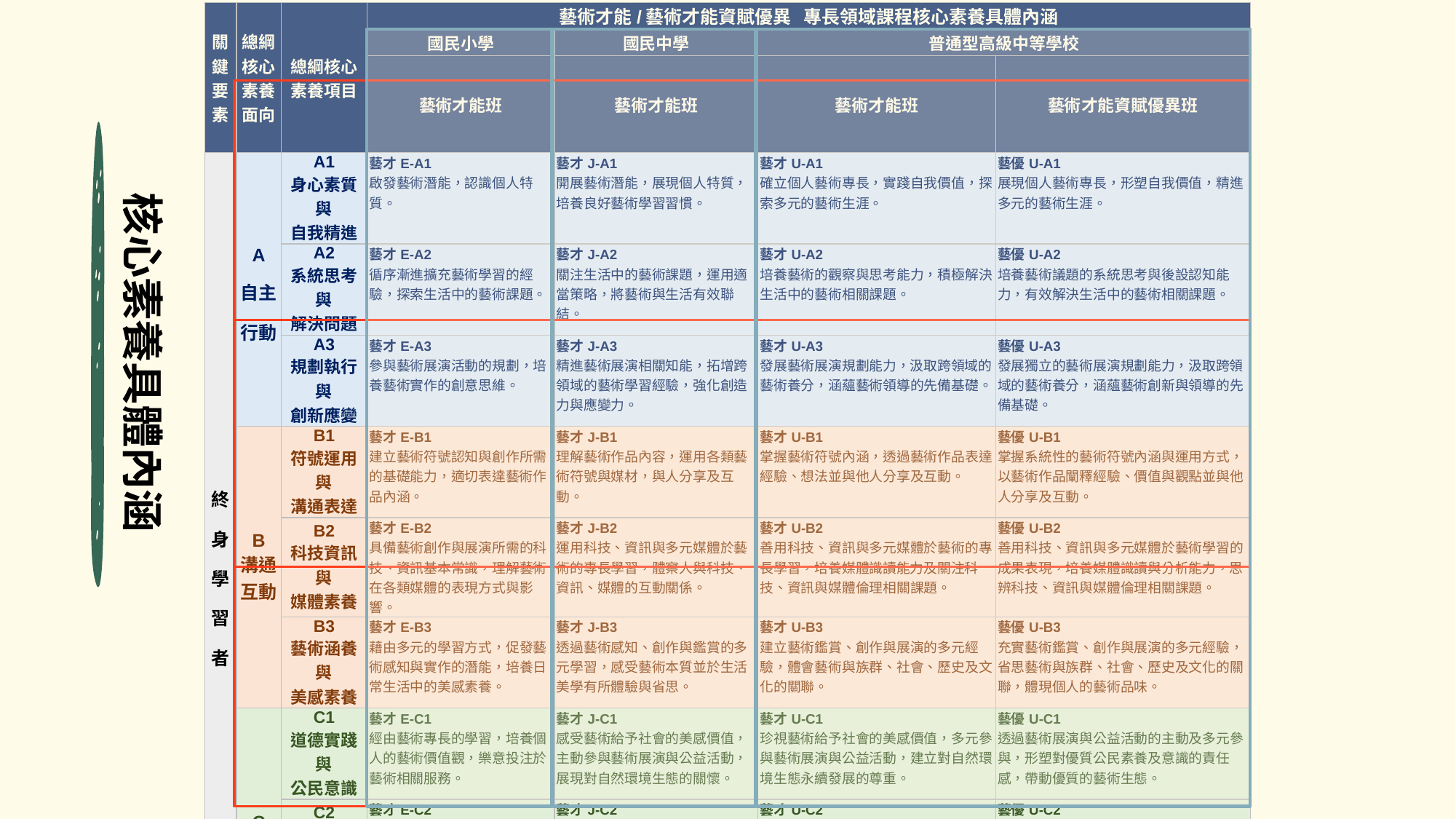

| 關鍵要素 | 總綱核心素養面向 | 總綱核心 素養項目 | 藝術才能/藝術才能資賦優異 專長領域課程核心素養具體內涵 |  |  |  |
| --- | --- | --- | --- | --- | --- | --- |
|  |  |  | 國民小學 | 國民中學 | 普通型高級中等學校 |  |
|  |  |  | 藝術才能班 | 藝術才能班 | 藝術才能班 | 藝術才能資賦優異班 |
| 終身學習者 | A 自主行動 | A1 身心素質與 自我精進 | 藝才E-A1 啟發藝術潛能，認識個人特質。 | 藝才J-A1 開展藝術潛能，展現個人特質，培養良好藝術學習習慣。 | 藝才U-A1 確立個人藝術專長，實踐自我價值，探索多元的藝術生涯。 | 藝優U-A1 展現個人藝術專長，形塑自我價值，精進多元的藝術生涯。 |
|  |  | A2 系統思考與 解決問題 | 藝才E-A2 循序漸進擴充藝術學習的經驗，探索生活中的藝術課題。 | 藝才J-A2 關注生活中的藝術課題，運用適當策略，將藝術與生活有效聯結。 | 藝才U-A2 培養藝術的觀察與思考能力，積極解決生活中的藝術相關課題。 | 藝優U-A2 培養藝術議題的系統思考與後設認知能力，有效解決生活中的藝術相關課題。 |
|  |  | A3 規劃執行與 創新應變 | 藝才E-A3 參與藝術展演活動的規劃，培養藝術實作的創意思維。 | 藝才J-A3 精進藝術展演相關知能，拓增跨領域的藝術學習經驗，強化創造力與應變力。 | 藝才U-A3 發展藝術展演規劃能力，汲取跨領域的藝術養分，涵蘊藝術領導的先備基礎。 | 藝優U-A3 發展獨立的藝術展演規劃能力，汲取跨領域的藝術養分，涵蘊藝術創新與領導的先備基礎。 |
|  | B 溝通互動 | B1 符號運用與 溝通表達 | 藝才E-B1 建立藝術符號認知與創作所需的基礎能力，適切表達藝術作品內涵。 | 藝才J-B1 理解藝術作品內容，運用各類藝術符號與媒材，與人分享及互動。 | 藝才U-B1 掌握藝術符號內涵，透過藝術作品表達經驗、想法並與他人分享及互動。 | 藝優U-B1 掌握系統性的藝術符號內涵與運用方式，以藝術作品闡釋經驗、價值與觀點並與他人分享及互動。 |
|  |  | B2 科技資訊與 媒體素養 | 藝才E-B2 具備藝術創作與展演所需的科技、資訊基本常識，理解藝術在各類媒體的表現方式與影響。 | 藝才J-B2 運用科技、資訊與多元媒體於藝術的專長學習，體察人與科技、資訊、媒體的互動關係。 | 藝才U-B2 善用科技、資訊與多元媒體於藝術的專長學習，培養媒體識讀能力及關注科技、資訊與媒體倫理相關課題。 | 藝優U-B2 善用科技、資訊與多元媒體於藝術學習的成果表現，培養媒體識讀與分析能力，思辨科技、資訊與媒體倫理相關課題。 |
|  |  | B3 藝術涵養與 美感素養 | 藝才E-B3 藉由多元的學習方式，促發藝術感知與實作的潛能，培養日常生活中的美感素養。 | 藝才J-B3 透過藝術感知、創作與鑑賞的多元學習，感受藝術本質並於生活美學有所體驗與省思。 | 藝才U-B3 建立藝術鑑賞、創作與展演的多元經驗，體會藝術與族群、社會、歷史及文化的關聯。 | 藝優U-B3 充實藝術鑑賞、創作與展演的多元經驗，省思藝術與族群、社會、歷史及文化的關聯，體現個人的藝術品味。 |
|  | C 社會參與 | C1 道德實踐與 公民意識 | 藝才E-C1 經由藝術專長的學習，培養個人的藝術價值觀，樂意投注於藝術相關服務。 | 藝才J-C1 感受藝術給予社會的美感價值，主動參與藝術展演與公益活動，展現對自然環境生態的關懷。 | 藝才U-C1 珍視藝術給予社會的美感價值，多元參與藝術展演與公益活動，建立對自然環境生態永續發展的尊重。 | 藝優U-C1 透過藝術展演與公益活動的主動及多元參與，形塑對優質公民素養及意識的責任感，帶動優質的藝術生態。 |
|  |  | C2 人際關係與 團隊合作 | 藝才E-C2 在藝術專長學習與日常生活的相關歷程中，樂於與他人合作與分享。 | 藝才J-C2 在藝術相關學習與團隊互動歷程中，發展觀察與溝通的能力，積極與他人或群體合作。 | 藝才U-C2 培養藝術表現所需的個人獨創力及與團隊合作所需的溝通力，妥適處理人際關係以營造良善的藝術氛圍。 | 藝優U-C2 兼備藝術表現所需的個人獨創力及與團隊合作所需的溝通力，發展與人溝通協調、包容異己、社會參與及服務等良善的藝術氛圍。 |
|  |  | C3 多元文化與 國際理解 | 藝才E-C3 關心在地與國際藝術展演，認識與包容文化的多元特性。 | 藝才J-C3 理解在地與國際藝術展演的內涵，尊重與欣賞多元文化的殊異。 | 藝才U-C3 認同在地與國際藝術展演的價值，體察與關切藝術發展的時代趨勢與議題。 | 藝優U-C3 認同在地與國際藝術展演的價值，對藝術相關的時代議題與趨勢保持關切的態度，建立全球性的藝術移動力。 |

核心素養具體內涵